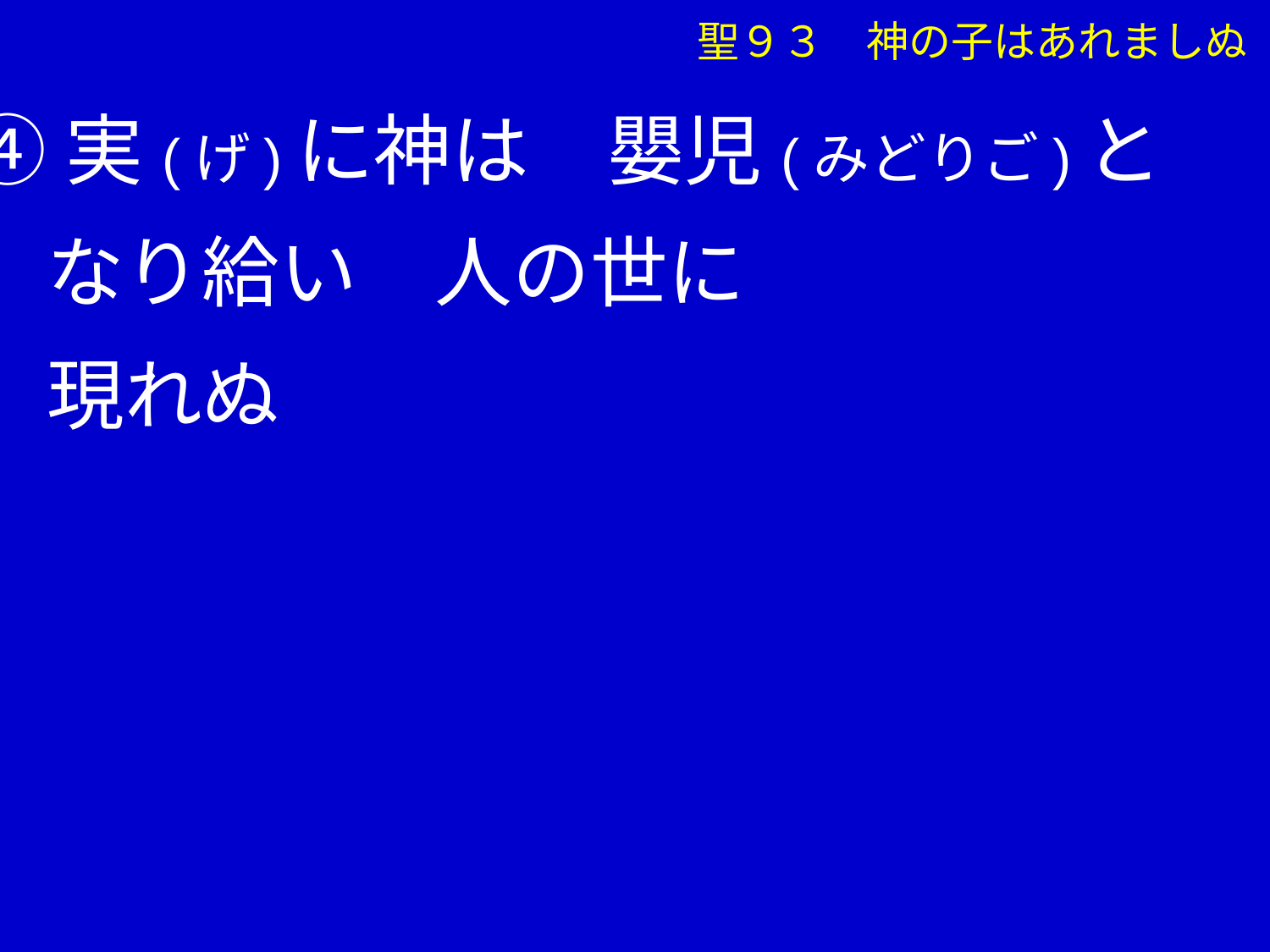

④実(げ)に神は　嬰児(みどりご)と
　なり給い　人の世に
　現れぬ
聖９３　神の子はあれましぬ